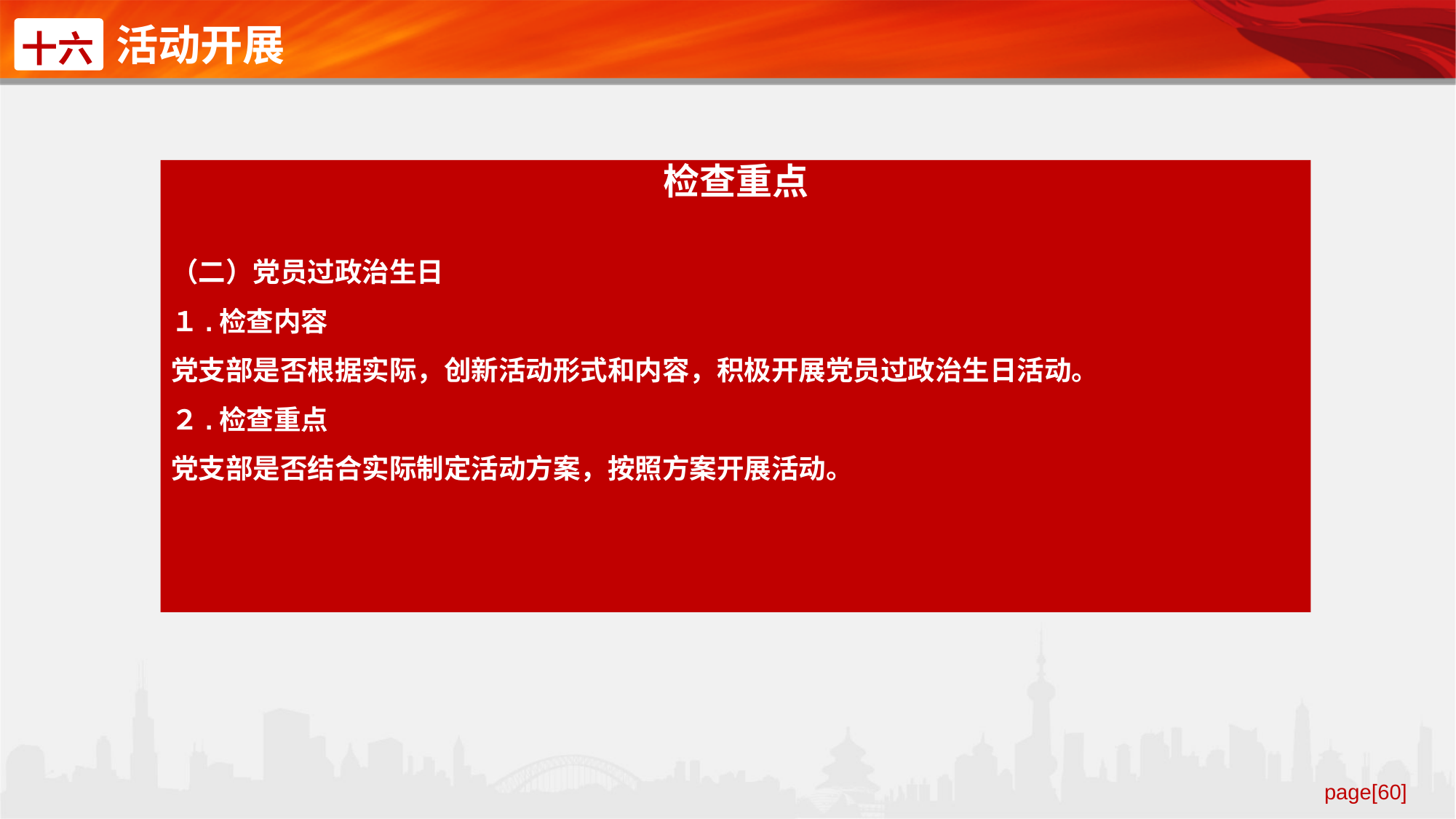

活动开展

十六
检查重点

（二）党员过政治生日
１.检查内容
党支部是否根据实际，创新活动形式和内容，积极开展党员过政治生日活动。
２.检查重点
党支部是否结合实际制定活动方案，按照方案开展活动。